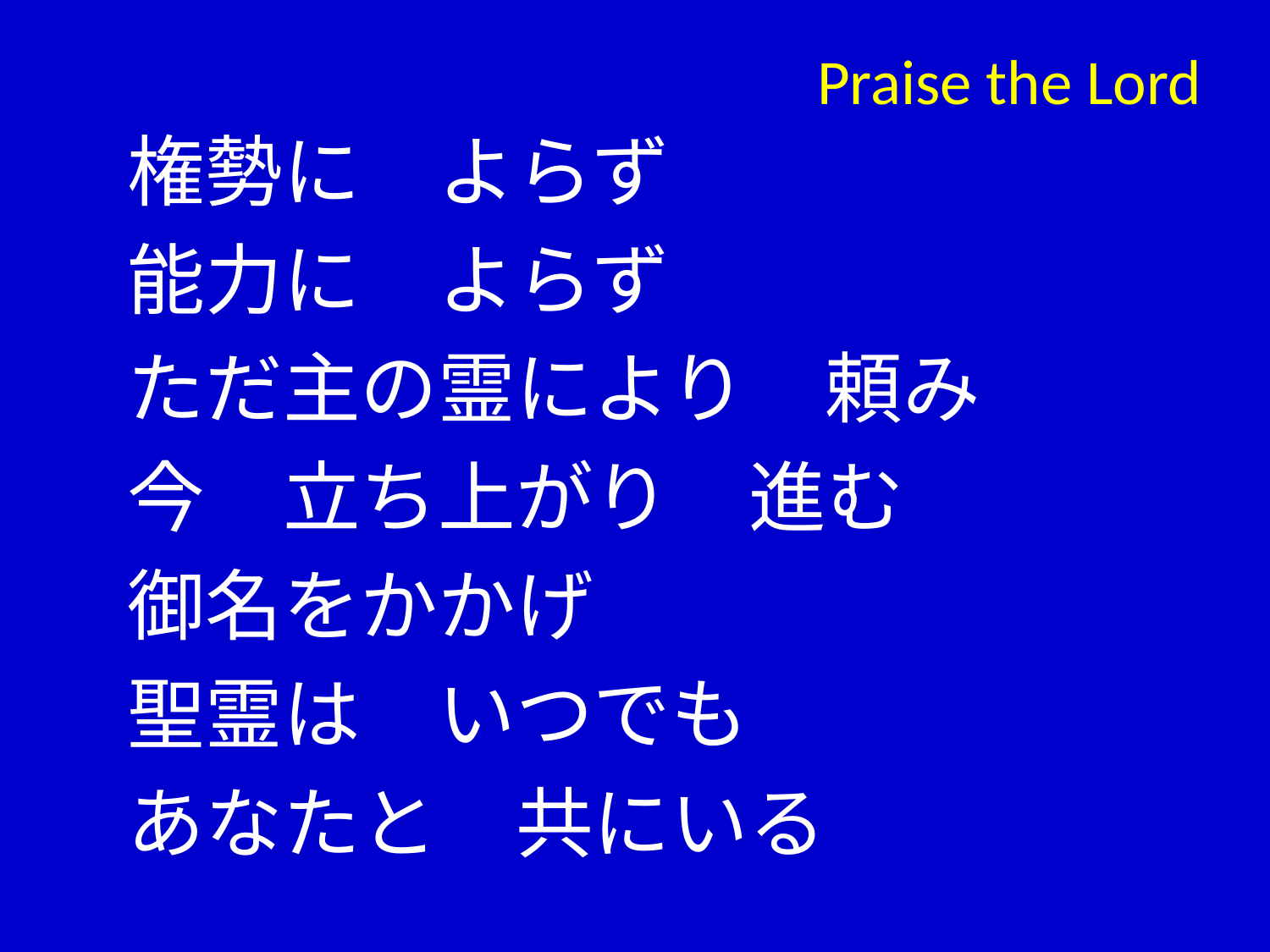

# Praise the Lord
権勢に　よらず
能力に　よらず
ただ主の霊により　頼み
今　立ち上がり　進む
御名をかかげ
聖霊は　いつでも
あなたと　共にいる